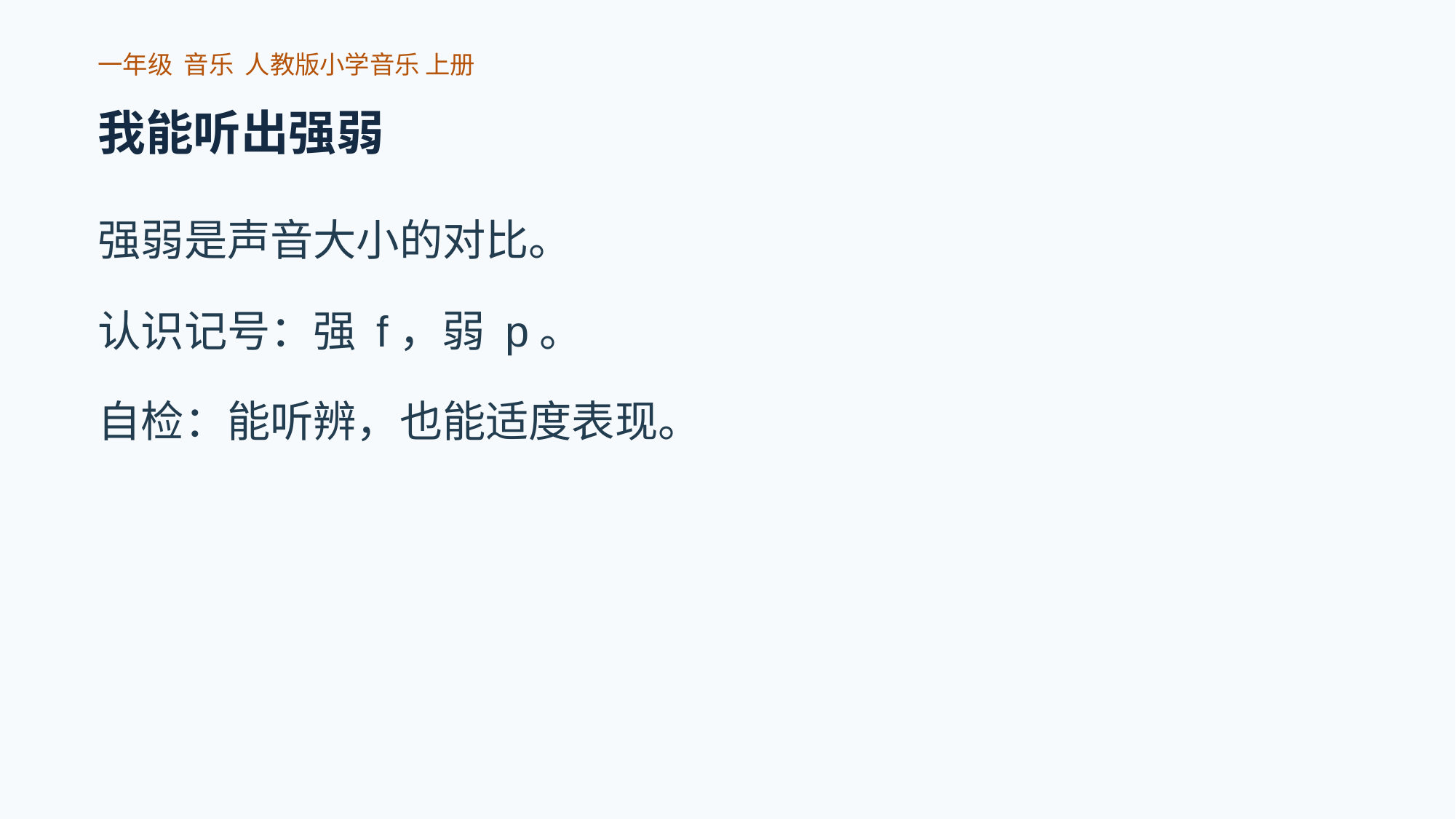

一年级  音乐  人教版小学音乐 上册
我能听出强弱
强弱是声音大小的对比。
认识记号：强 f，弱 p。
自检：能听辨，也能适度表现。